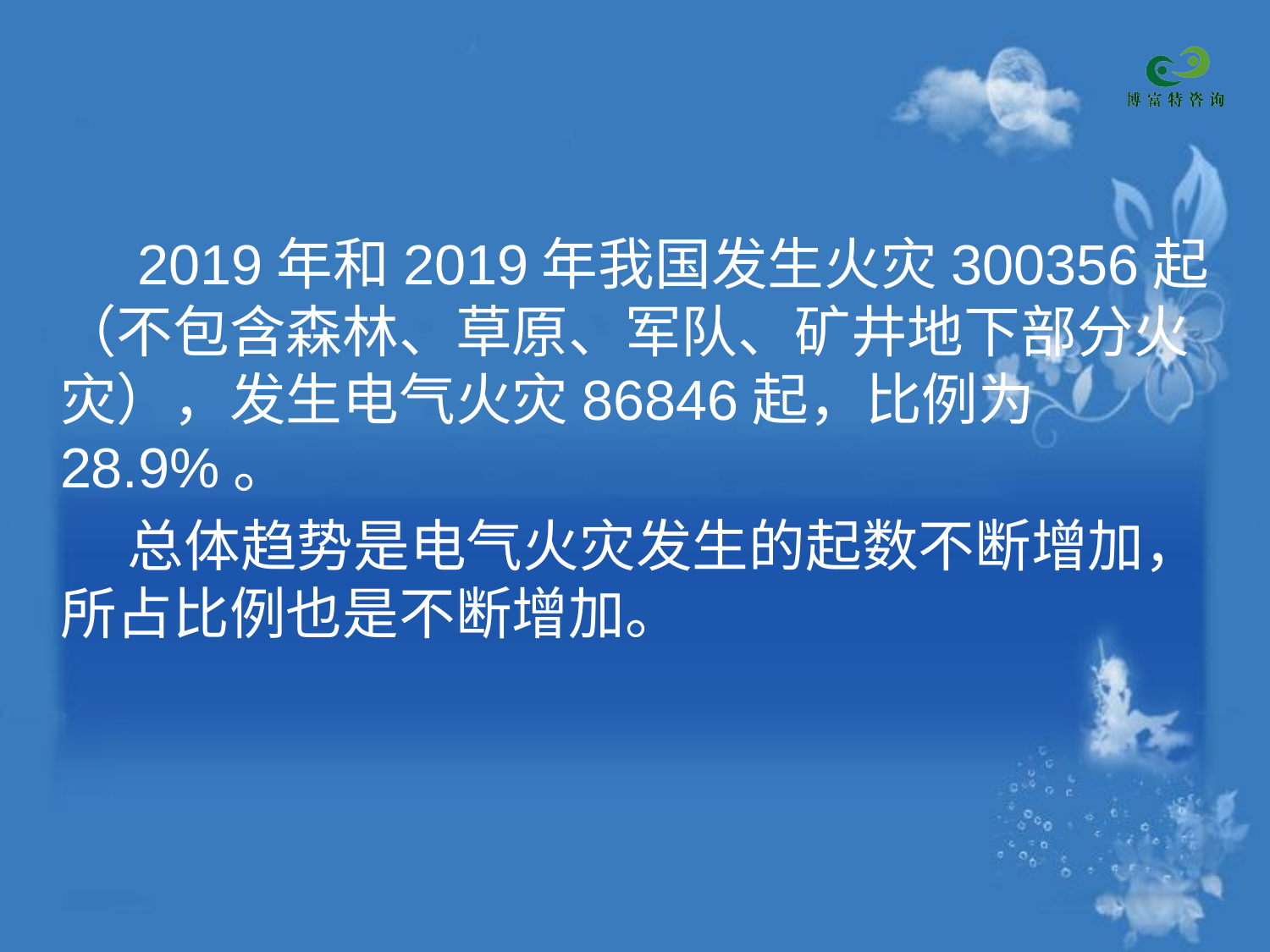

2019年和2019年我国发生火灾300356起（不包含森林、草原、军队、矿井地下部分火灾），发生电气火灾86846起，比例为28.9%。
        总体趋势是电气火灾发生的起数不断增加，所占比例也是不断增加。